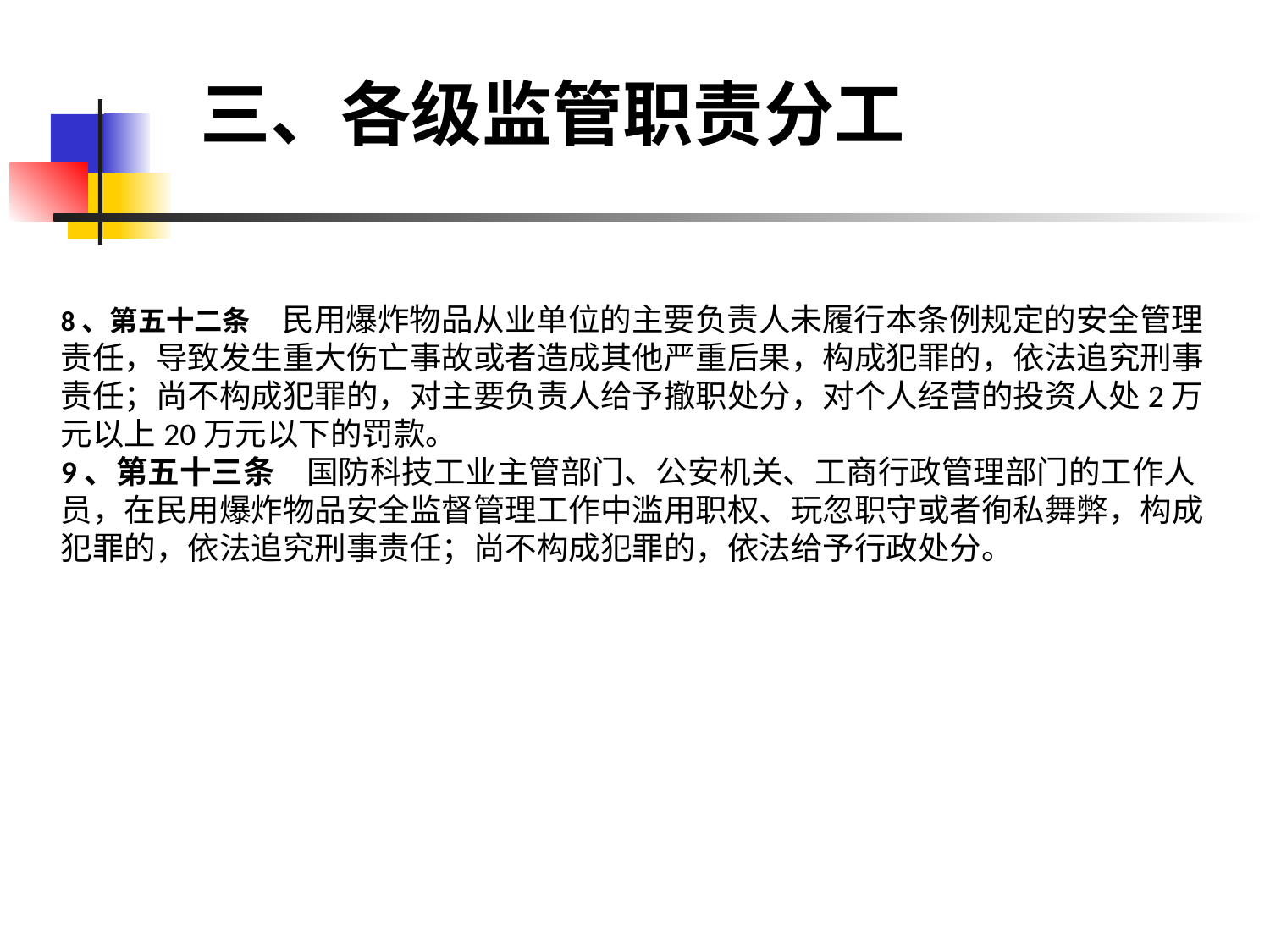

# 三、各级监管职责分工

8、第五十二条　民用爆炸物品从业单位的主要负责人未履行本条例规定的安全管理责任，导致发生重大伤亡事故或者造成其他严重后果，构成犯罪的，依法追究刑事责任；尚不构成犯罪的，对主要负责人给予撤职处分，对个人经营的投资人处2万元以上20万元以下的罚款。
9、第五十三条　国防科技工业主管部门、公安机关、工商行政管理部门的工作人员，在民用爆炸物品安全监督管理工作中滥用职权、玩忽职守或者徇私舞弊，构成犯罪的，依法追究刑事责任；尚不构成犯罪的，依法给予行政处分。